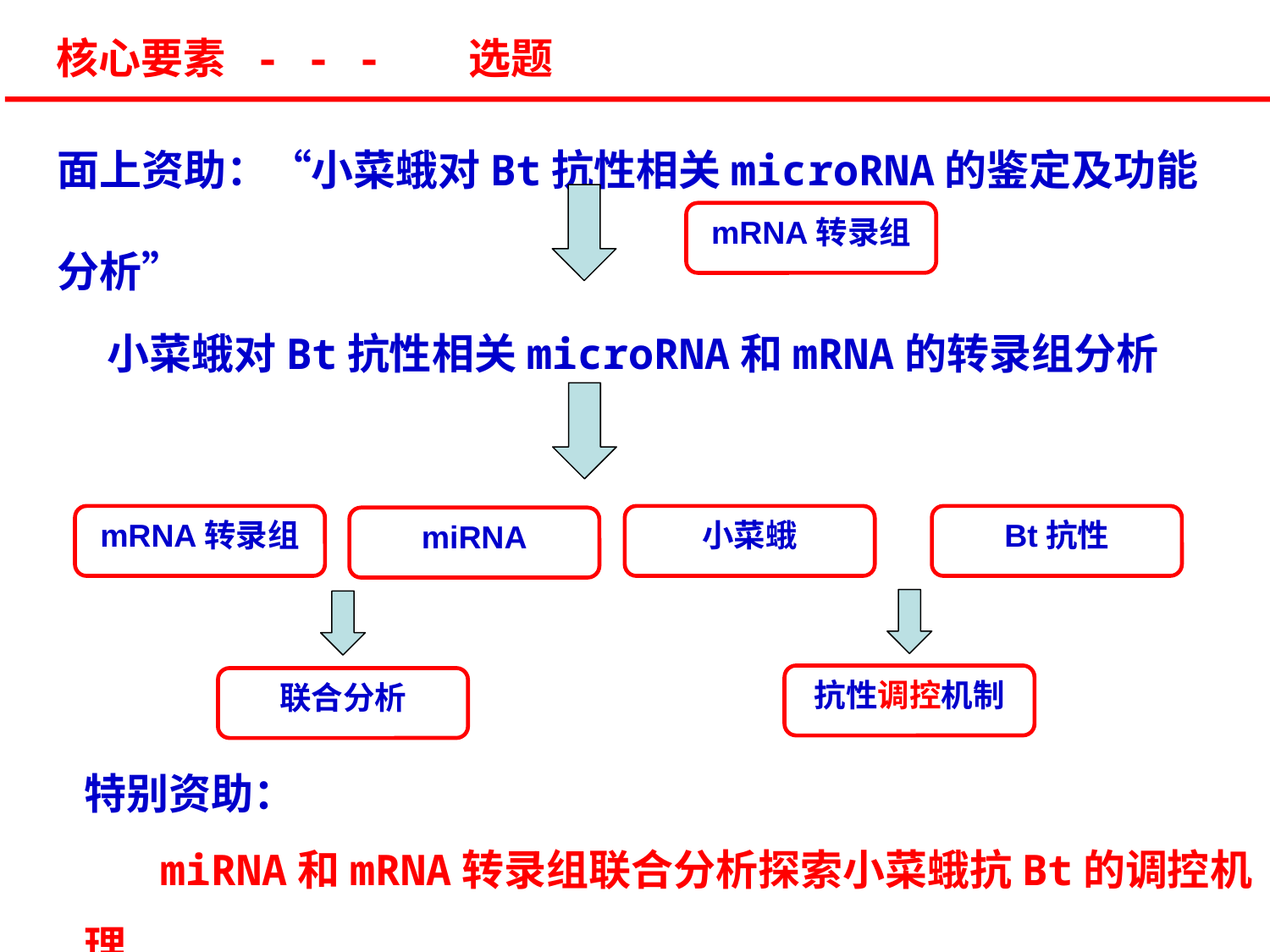

核心要素  - - -   选题

面上资助：“小菜蛾对Bt抗性相关microRNA的鉴定及功能分析”

mRNA转录组
小菜蛾对Bt抗性相关microRNA和mRNA的转录组分析

mRNA转录组
小菜蛾
Bt抗性
miRNA

抗性调控机制
联合分析
特别资助：
   miRNA和mRNA转录组联合分析探索小菜蛾抗Bt的调控机理